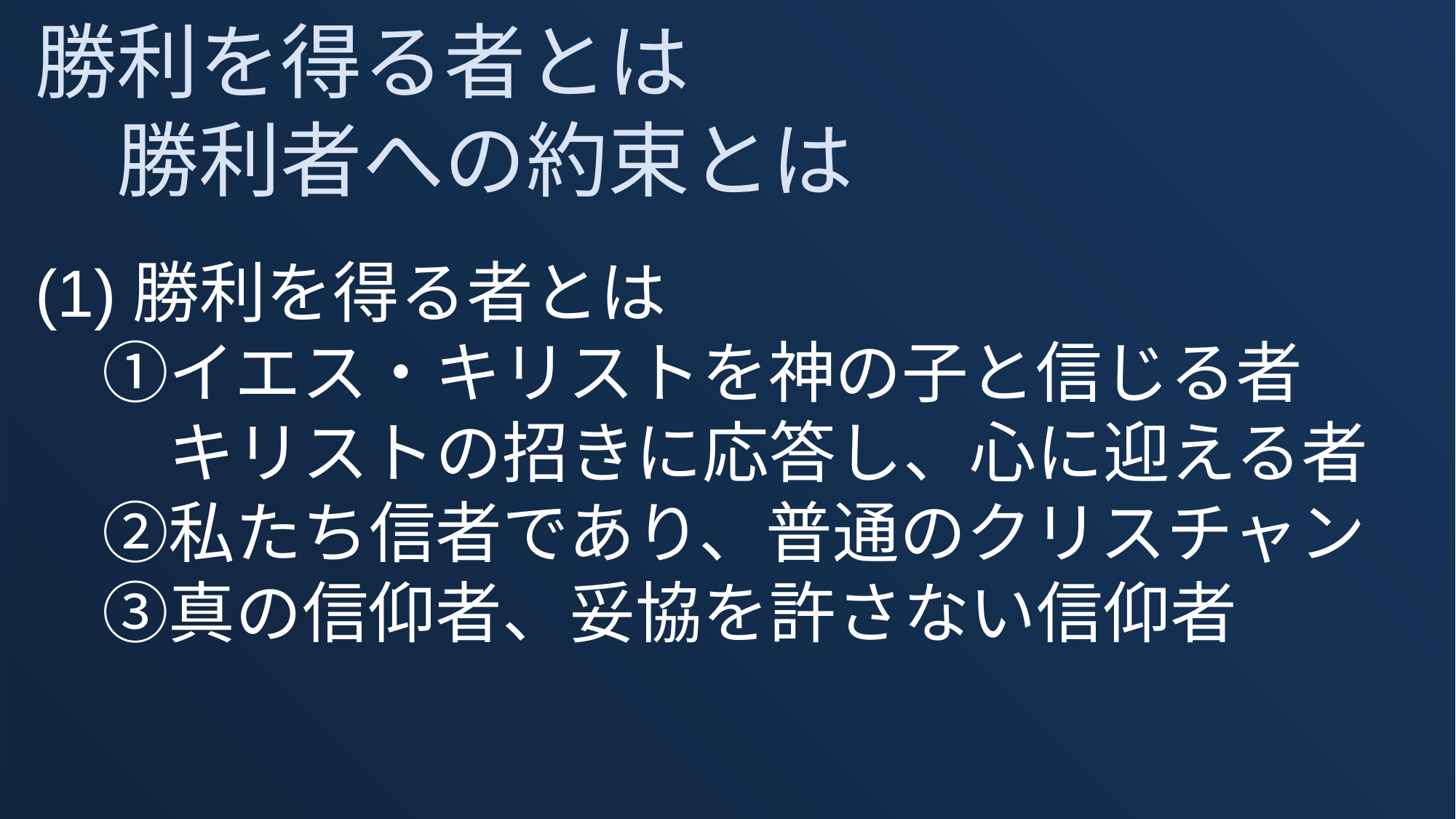

勝利を得る者とは
　勝利者への約束とは
(1)勝利を得る者とは
　①イエス・キリストを神の子と信じる者
　　キリストの招きに応答し、心に迎える者
　②私たち信者であり、普通のクリスチャン
　③真の信仰者、妥協を許さない信仰者